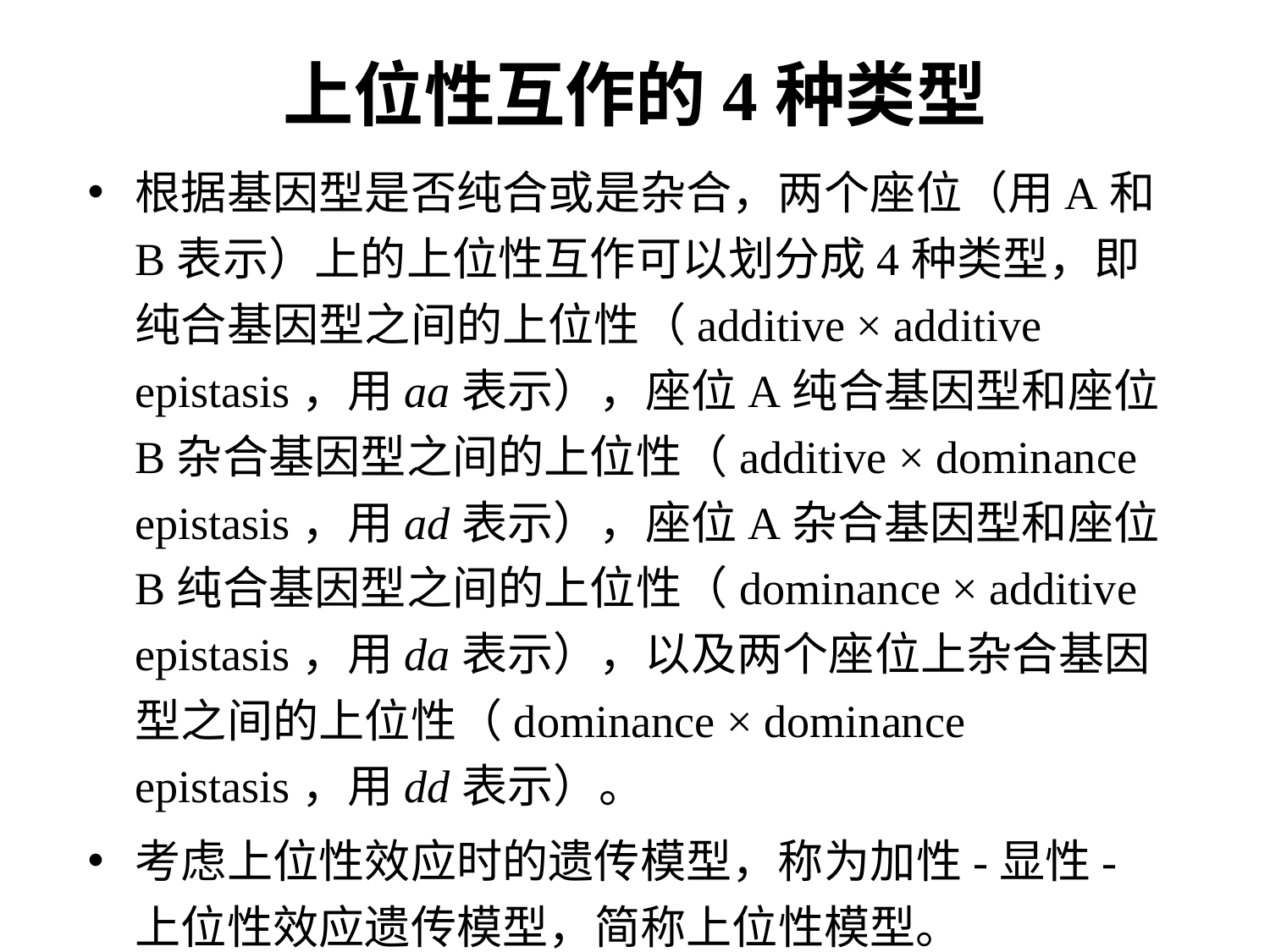

# 上位性互作的4种类型
根据基因型是否纯合或是杂合，两个座位（用A和B表示）上的上位性互作可以划分成4种类型，即纯合基因型之间的上位性（additive × additive epistasis，用aa表示），座位A纯合基因型和座位B杂合基因型之间的上位性（additive × dominance epistasis，用ad表示），座位A杂合基因型和座位B纯合基因型之间的上位性（dominance × additive epistasis，用da表示），以及两个座位上杂合基因型之间的上位性（dominance × dominance epistasis，用dd表示）。
考虑上位性效应时的遗传模型，称为加性-显性-上位性效应遗传模型，简称上位性模型。